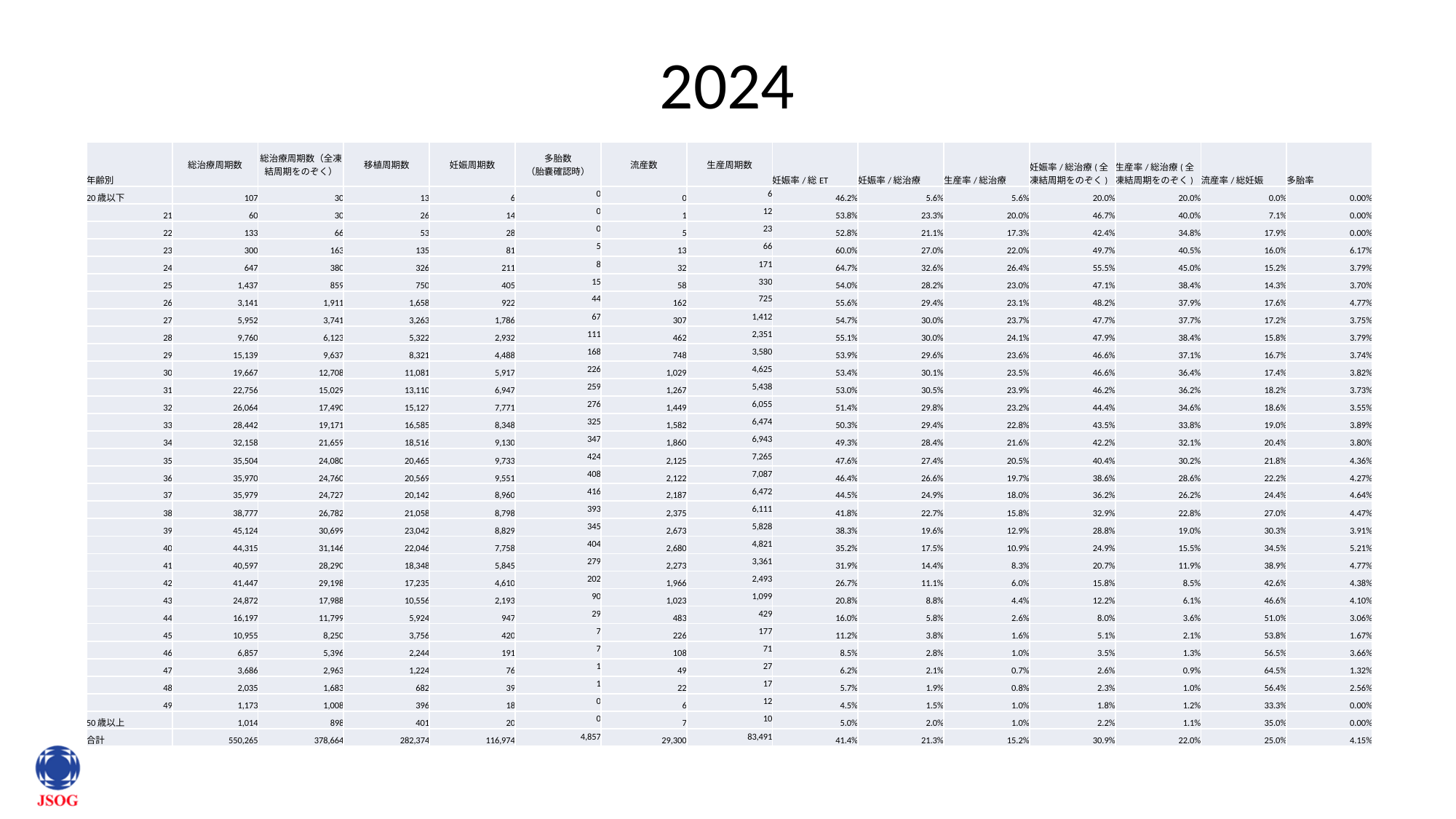

# 2024
| 年齢別 | 総治療周期数 | 総治療周期数（全凍結周期をのぞく） | 移植周期数 | 妊娠周期数 | 多胎数 （胎嚢確認時） | 流産数 | 生産周期数 | 妊娠率/総ET | 妊娠率/総治療 | 生産率/総治療 | 妊娠率/総治療(全凍結周期をのぞく) | 生産率/総治療(全凍結周期をのぞく) | 流産率/総妊娠 | 多胎率 |
| --- | --- | --- | --- | --- | --- | --- | --- | --- | --- | --- | --- | --- | --- | --- |
| 20歳以下 | 107 | 30 | 13 | 6 | 0 | 0 | 6 | 46.2% | 5.6% | 5.6% | 20.0% | 20.0% | 0.0% | 0.00% |
| 21 | 60 | 30 | 26 | 14 | 0 | 1 | 12 | 53.8% | 23.3% | 20.0% | 46.7% | 40.0% | 7.1% | 0.00% |
| 22 | 133 | 66 | 53 | 28 | 0 | 5 | 23 | 52.8% | 21.1% | 17.3% | 42.4% | 34.8% | 17.9% | 0.00% |
| 23 | 300 | 163 | 135 | 81 | 5 | 13 | 66 | 60.0% | 27.0% | 22.0% | 49.7% | 40.5% | 16.0% | 6.17% |
| 24 | 647 | 380 | 326 | 211 | 8 | 32 | 171 | 64.7% | 32.6% | 26.4% | 55.5% | 45.0% | 15.2% | 3.79% |
| 25 | 1,437 | 859 | 750 | 405 | 15 | 58 | 330 | 54.0% | 28.2% | 23.0% | 47.1% | 38.4% | 14.3% | 3.70% |
| 26 | 3,141 | 1,911 | 1,658 | 922 | 44 | 162 | 725 | 55.6% | 29.4% | 23.1% | 48.2% | 37.9% | 17.6% | 4.77% |
| 27 | 5,952 | 3,741 | 3,263 | 1,786 | 67 | 307 | 1,412 | 54.7% | 30.0% | 23.7% | 47.7% | 37.7% | 17.2% | 3.75% |
| 28 | 9,760 | 6,123 | 5,322 | 2,932 | 111 | 462 | 2,351 | 55.1% | 30.0% | 24.1% | 47.9% | 38.4% | 15.8% | 3.79% |
| 29 | 15,139 | 9,637 | 8,321 | 4,488 | 168 | 748 | 3,580 | 53.9% | 29.6% | 23.6% | 46.6% | 37.1% | 16.7% | 3.74% |
| 30 | 19,667 | 12,708 | 11,081 | 5,917 | 226 | 1,029 | 4,625 | 53.4% | 30.1% | 23.5% | 46.6% | 36.4% | 17.4% | 3.82% |
| 31 | 22,756 | 15,029 | 13,110 | 6,947 | 259 | 1,267 | 5,438 | 53.0% | 30.5% | 23.9% | 46.2% | 36.2% | 18.2% | 3.73% |
| 32 | 26,064 | 17,490 | 15,127 | 7,771 | 276 | 1,449 | 6,055 | 51.4% | 29.8% | 23.2% | 44.4% | 34.6% | 18.6% | 3.55% |
| 33 | 28,442 | 19,171 | 16,585 | 8,348 | 325 | 1,582 | 6,474 | 50.3% | 29.4% | 22.8% | 43.5% | 33.8% | 19.0% | 3.89% |
| 34 | 32,158 | 21,659 | 18,516 | 9,130 | 347 | 1,860 | 6,943 | 49.3% | 28.4% | 21.6% | 42.2% | 32.1% | 20.4% | 3.80% |
| 35 | 35,504 | 24,080 | 20,465 | 9,733 | 424 | 2,125 | 7,265 | 47.6% | 27.4% | 20.5% | 40.4% | 30.2% | 21.8% | 4.36% |
| 36 | 35,970 | 24,760 | 20,569 | 9,551 | 408 | 2,122 | 7,087 | 46.4% | 26.6% | 19.7% | 38.6% | 28.6% | 22.2% | 4.27% |
| 37 | 35,979 | 24,727 | 20,142 | 8,960 | 416 | 2,187 | 6,472 | 44.5% | 24.9% | 18.0% | 36.2% | 26.2% | 24.4% | 4.64% |
| 38 | 38,777 | 26,782 | 21,058 | 8,798 | 393 | 2,375 | 6,111 | 41.8% | 22.7% | 15.8% | 32.9% | 22.8% | 27.0% | 4.47% |
| 39 | 45,124 | 30,699 | 23,042 | 8,829 | 345 | 2,673 | 5,828 | 38.3% | 19.6% | 12.9% | 28.8% | 19.0% | 30.3% | 3.91% |
| 40 | 44,315 | 31,146 | 22,046 | 7,758 | 404 | 2,680 | 4,821 | 35.2% | 17.5% | 10.9% | 24.9% | 15.5% | 34.5% | 5.21% |
| 41 | 40,597 | 28,290 | 18,348 | 5,845 | 279 | 2,273 | 3,361 | 31.9% | 14.4% | 8.3% | 20.7% | 11.9% | 38.9% | 4.77% |
| 42 | 41,447 | 29,198 | 17,235 | 4,610 | 202 | 1,966 | 2,493 | 26.7% | 11.1% | 6.0% | 15.8% | 8.5% | 42.6% | 4.38% |
| 43 | 24,872 | 17,988 | 10,556 | 2,193 | 90 | 1,023 | 1,099 | 20.8% | 8.8% | 4.4% | 12.2% | 6.1% | 46.6% | 4.10% |
| 44 | 16,197 | 11,799 | 5,924 | 947 | 29 | 483 | 429 | 16.0% | 5.8% | 2.6% | 8.0% | 3.6% | 51.0% | 3.06% |
| 45 | 10,955 | 8,250 | 3,756 | 420 | 7 | 226 | 177 | 11.2% | 3.8% | 1.6% | 5.1% | 2.1% | 53.8% | 1.67% |
| 46 | 6,857 | 5,396 | 2,244 | 191 | 7 | 108 | 71 | 8.5% | 2.8% | 1.0% | 3.5% | 1.3% | 56.5% | 3.66% |
| 47 | 3,686 | 2,963 | 1,224 | 76 | 1 | 49 | 27 | 6.2% | 2.1% | 0.7% | 2.6% | 0.9% | 64.5% | 1.32% |
| 48 | 2,035 | 1,683 | 682 | 39 | 1 | 22 | 17 | 5.7% | 1.9% | 0.8% | 2.3% | 1.0% | 56.4% | 2.56% |
| 49 | 1,173 | 1,008 | 396 | 18 | 0 | 6 | 12 | 4.5% | 1.5% | 1.0% | 1.8% | 1.2% | 33.3% | 0.00% |
| 50歳以上 | 1,014 | 898 | 401 | 20 | 0 | 7 | 10 | 5.0% | 2.0% | 1.0% | 2.2% | 1.1% | 35.0% | 0.00% |
| 合計 | 550,265 | 378,664 | 282,374 | 116,974 | 4,857 | 29,300 | 83,491 | 41.4% | 21.3% | 15.2% | 30.9% | 22.0% | 25.0% | 4.15% |